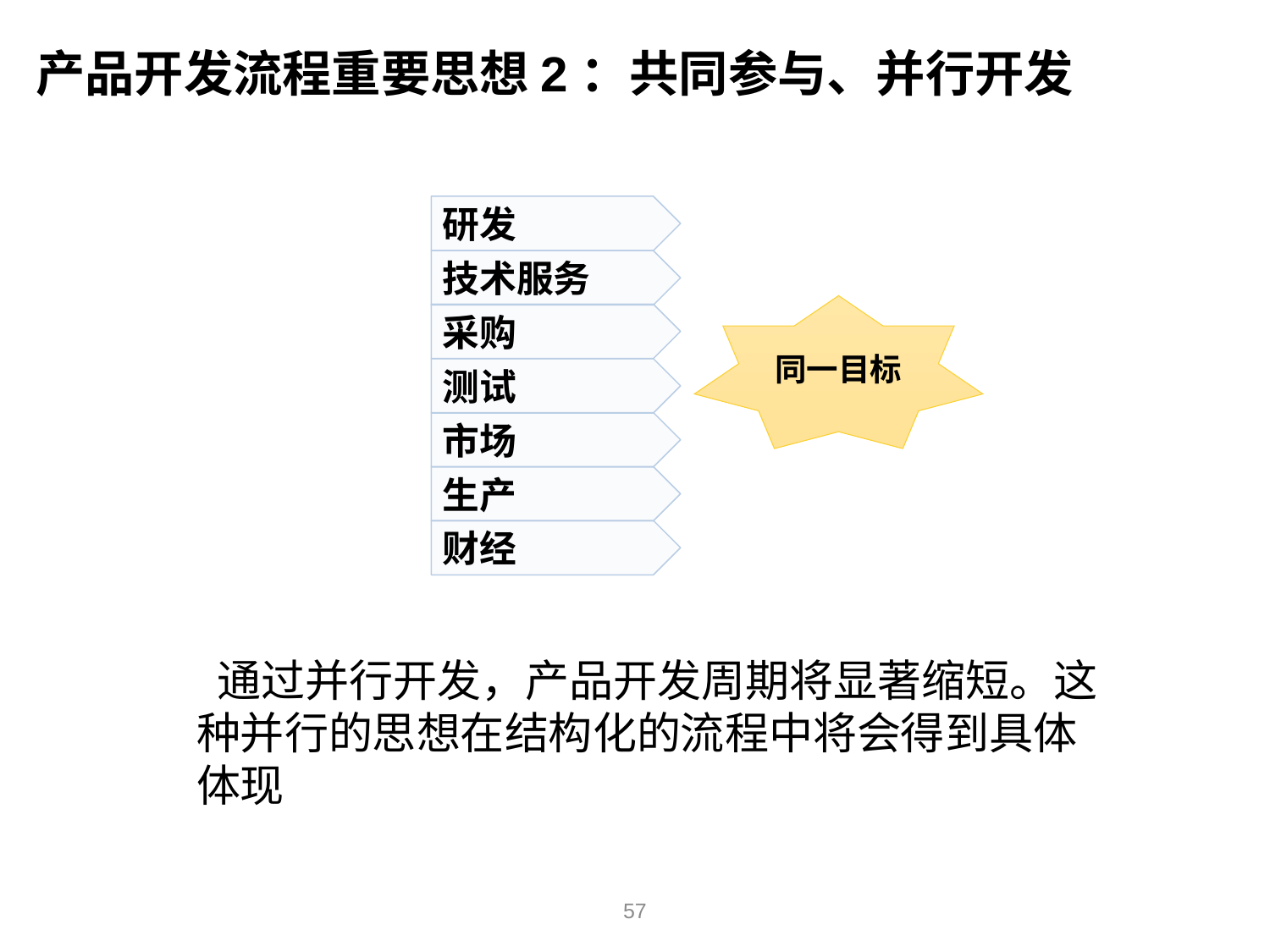

产品开发流程重要思想2：共同参与、并行开发
研发
技术服务
同一目标
采购
测试
市场
生产
财经
 通过并行开发，产品开发周期将显著缩短。这种并行的思想在结构化的流程中将会得到具体体现
57